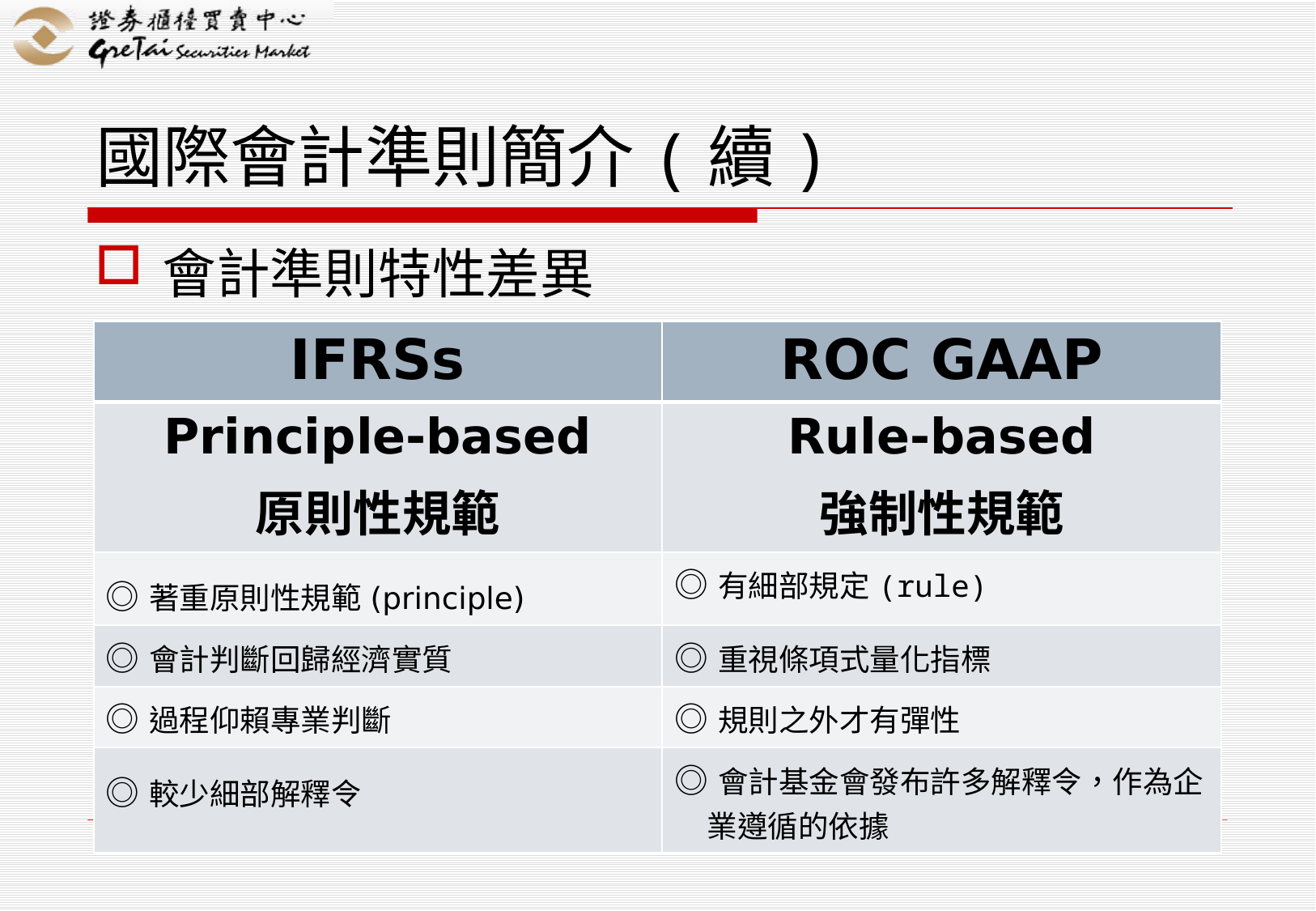

# 國際會計準則簡介(續)
會計準則特性差異
| IFRSs | ROC GAAP |
| --- | --- |
| Principle-based 原則性規範 | Rule-based 強制性規範 |
| ◎著重原則性規範(principle) | ◎有細部規定(rule) |
| ◎會計判斷回歸經濟實質 | ◎重視條項式量化指標 |
| ◎過程仰賴專業判斷 | ◎規則之外才有彈性 |
| ◎較少細部解釋令 | ◎會計基金會發布許多解釋令，作為企業遵循的依據 |